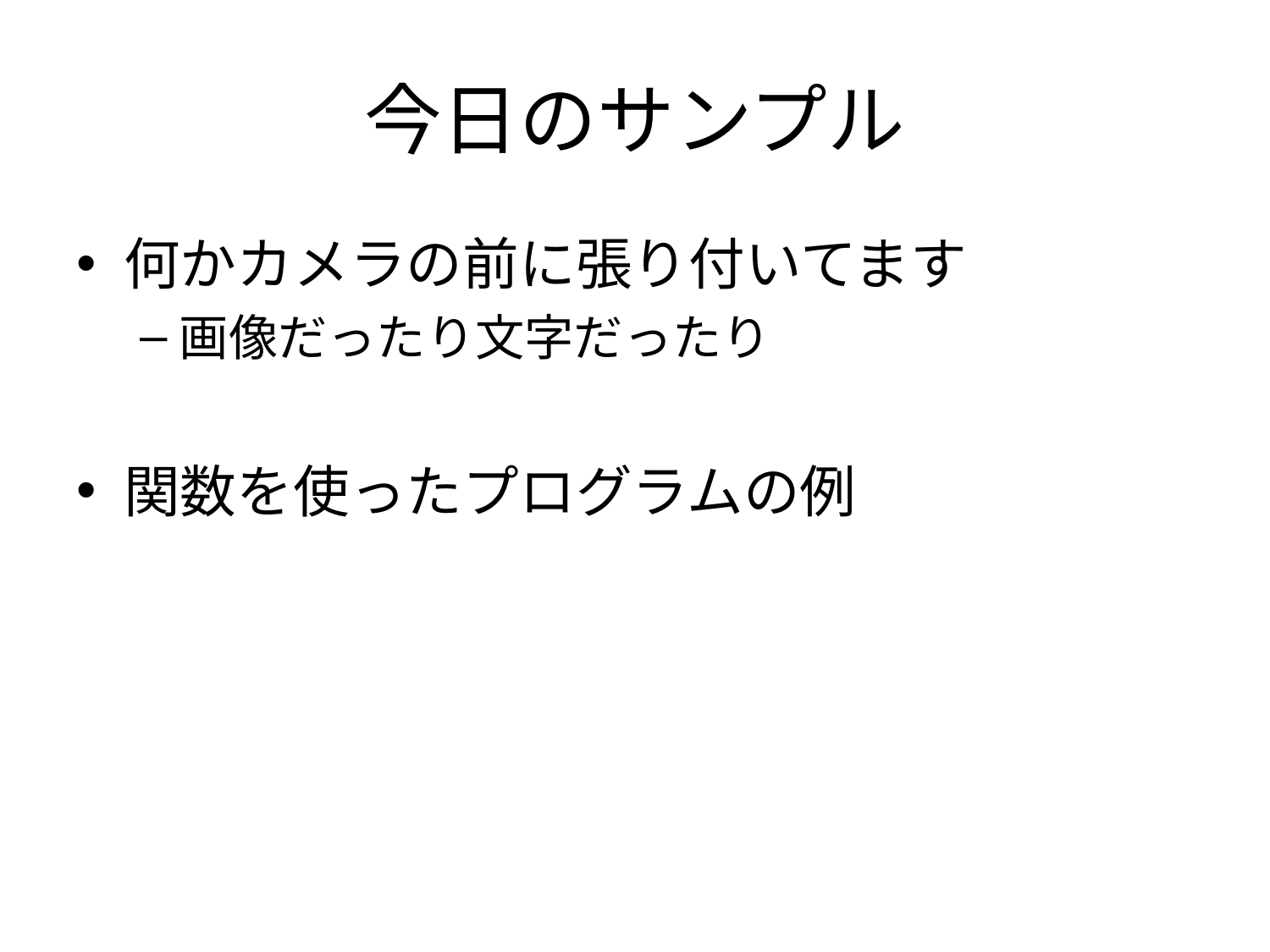

# 今日のサンプル
何かカメラの前に張り付いてます
画像だったり文字だったり

関数を使ったプログラムの例